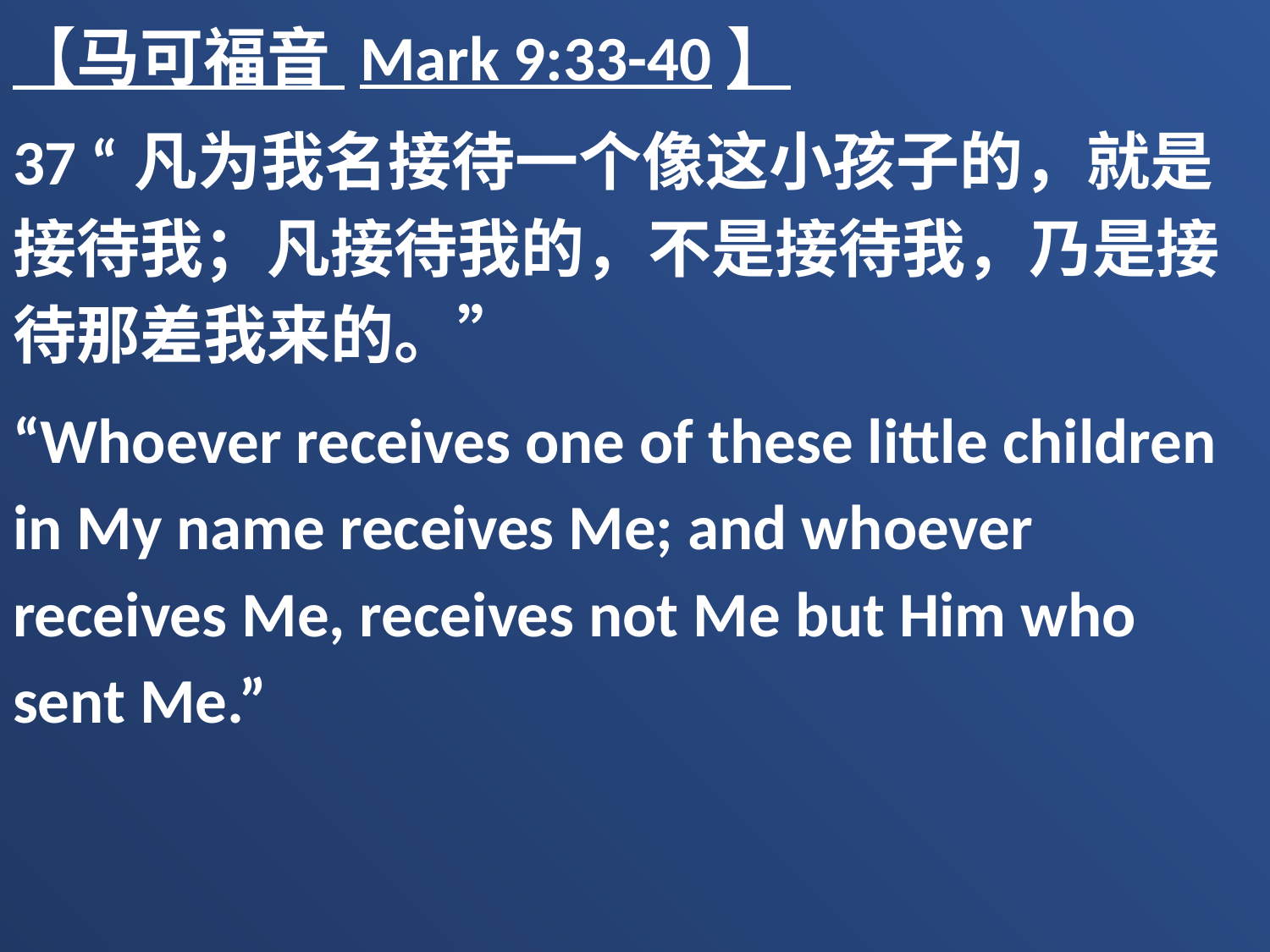

【马可福音 Mark 9:33-40】
37 “凡为我名接待一个像这小孩子的，就是接待我；凡接待我的，不是接待我，乃是接待那差我来的。”
“Whoever receives one of these little children in My name receives Me; and whoever receives Me, receives not Me but Him who sent Me.”